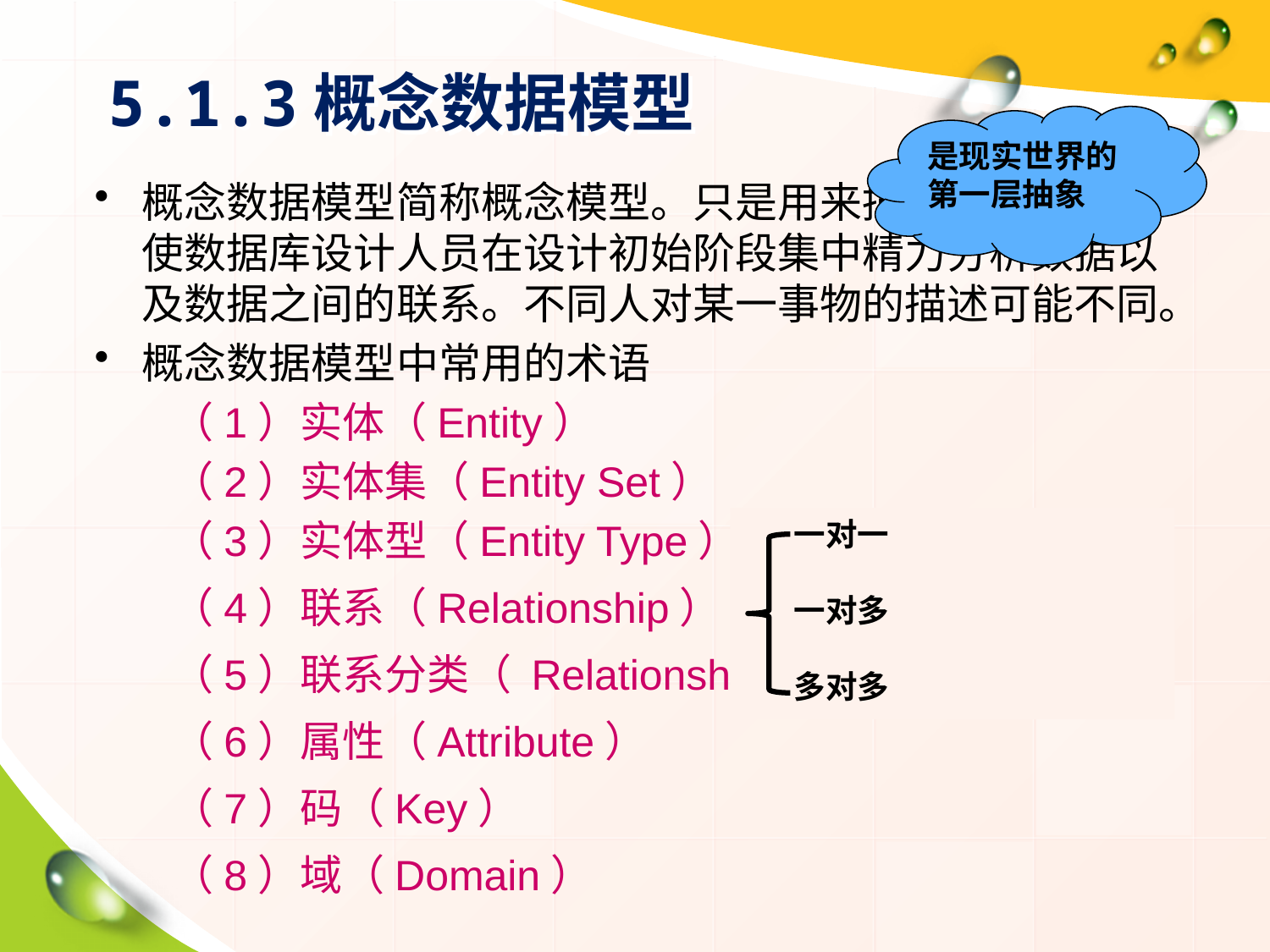

# 5.1.3概念数据模型
是现实世界的第一层抽象
概念数据模型简称概念模型。只是用来描述信息结构，使数据库设计人员在设计初始阶段集中精力分析数据以及数据之间的联系。不同人对某一事物的描述可能不同。
概念数据模型中常用的术语
       （1）实体（Entity）
       （2）实体集（Entity Set）
       （3）实体型（Entity Type）
       （4）联系（Relationship）
       （5）联系分类（ Relationship  classify）
       （6）属性（Attribute）
       （7）码（Key）
       （8）域（Domain）

      一对一

      一对多

      多对多